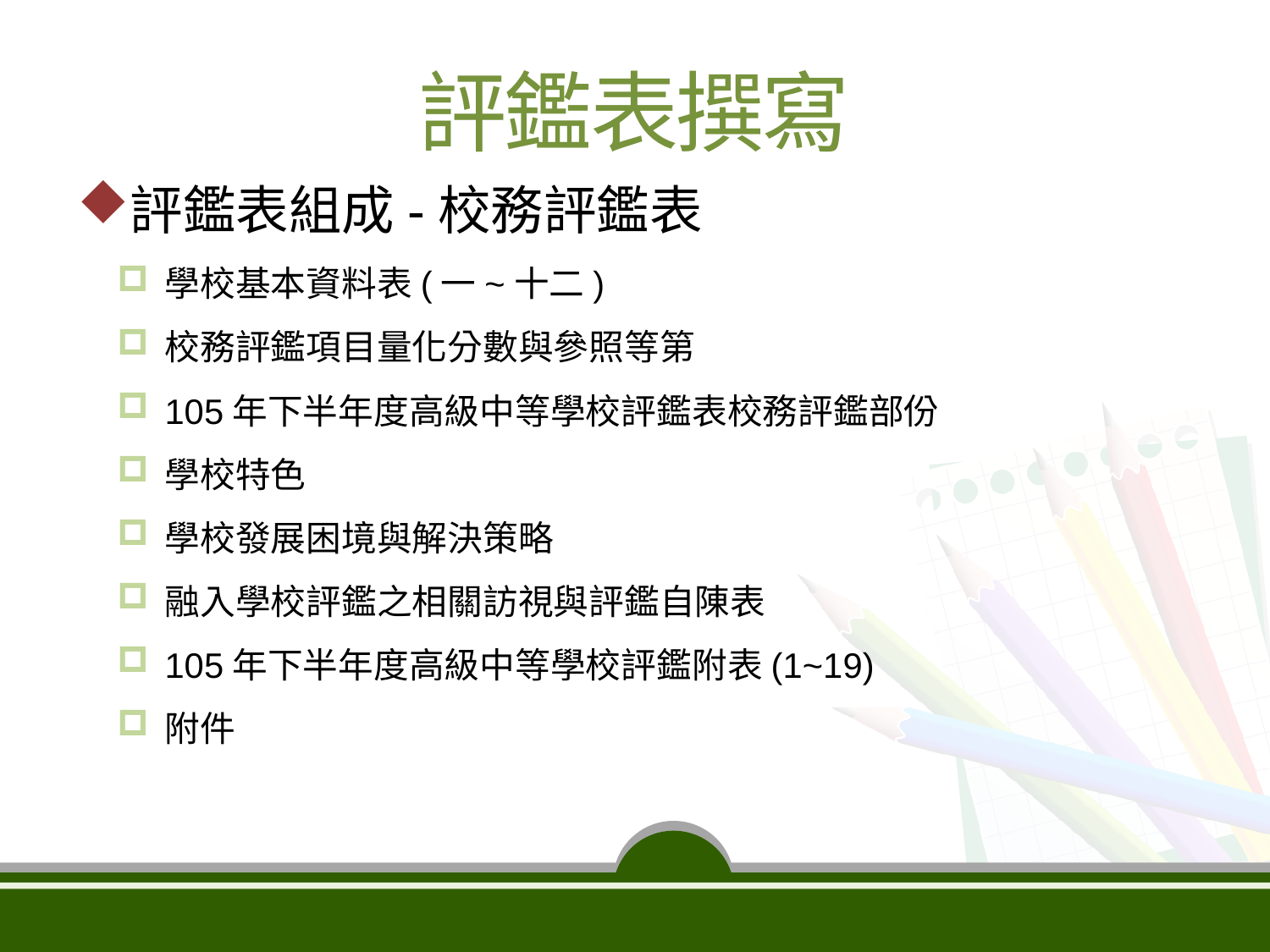

評鑑表撰寫
評鑑表組成-校務評鑑表
學校基本資料表(一~十二)
校務評鑑項目量化分數與參照等第
105年下半年度高級中等學校評鑑表校務評鑑部份
學校特色
學校發展困境與解決策略
融入學校評鑑之相關訪視與評鑑自陳表
105年下半年度高級中等學校評鑑附表(1~19)
附件